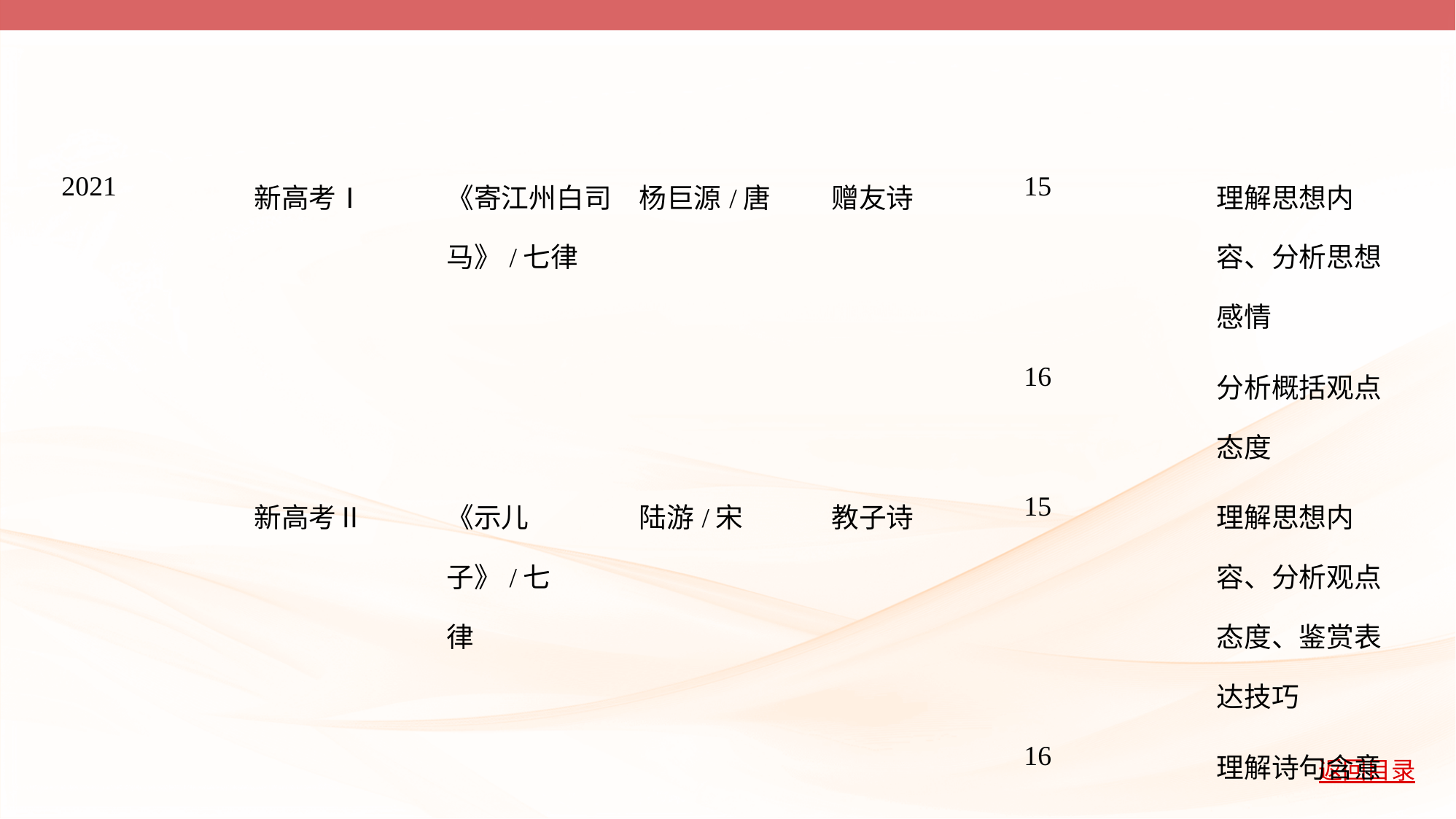

| 2021 | 新高考Ⅰ | 《寄江州白司 马》/七律 | 杨巨源/唐 | 赠友诗 | 15 | 理解思想内 容、分析思想 感情 |
| --- | --- | --- | --- | --- | --- | --- |
|  |  |  |  |  | 16 | 分析概括观点 态度 |
|  | 新高考Ⅱ | 《示儿子》/七 律 | 陆游/宋 | 教子诗 | 15 | 理解思想内 容、分析观点 态度、鉴赏表 达技巧 |
|  |  |  |  |  | 16 | 理解诗句含意 |